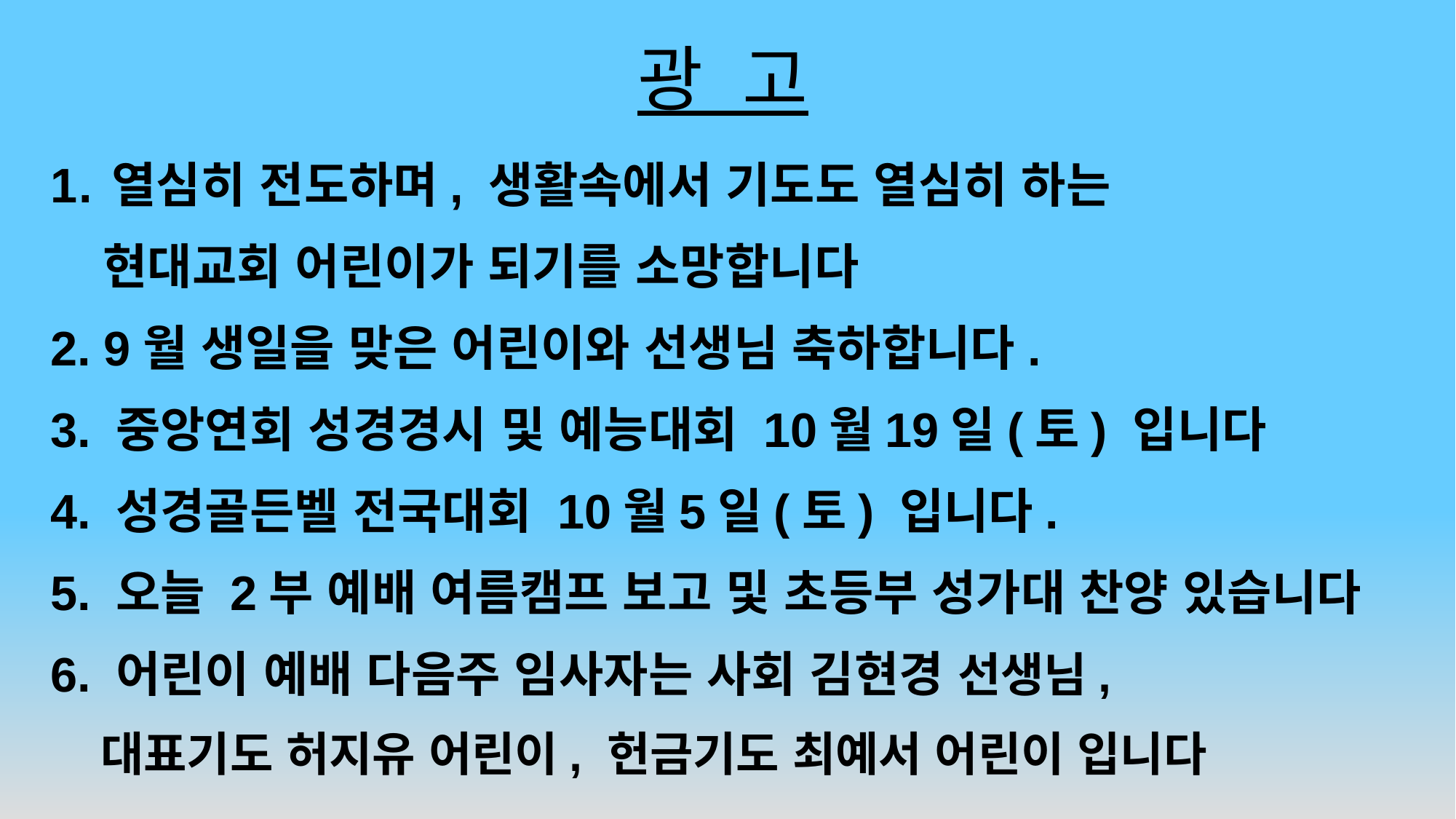

# 광  고
열심히 전도하며, 생활속에서 기도도 열심히 하는
   현대교회 어린이가 되기를 소망합니다
2. 9월 생일을 맞은 어린이와 선생님 축하합니다.
3. 중앙연회 성경경시 및 예능대회 10월19일(토) 입니다
4. 성경골든벨 전국대회 10월5일(토) 입니다.
5. 오늘 2부 예배 여름캠프 보고 및 초등부 성가대 찬양 있습니다
6. 어린이 예배 다음주 임사자는 사회 김현경 선생님,
   대표기도 허지유 어린이, 헌금기도 최예서 어린이 입니다